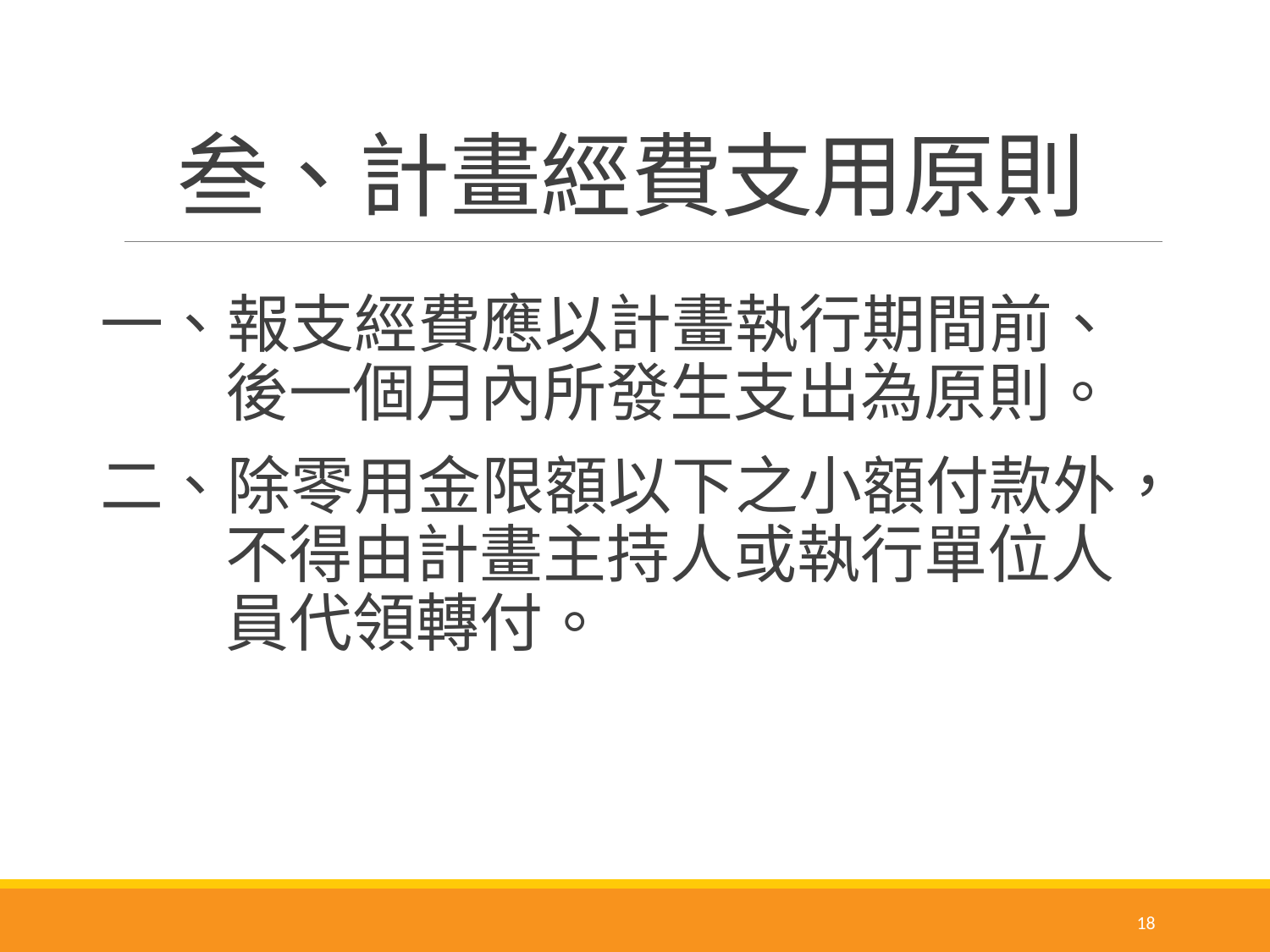

# 叁、計畫經費支用原則
一、報支經費應以計畫執行期間前、後一個月內所發生支出為原則。
二、除零用金限額以下之小額付款外，不得由計畫主持人或執行單位人員代領轉付。
18